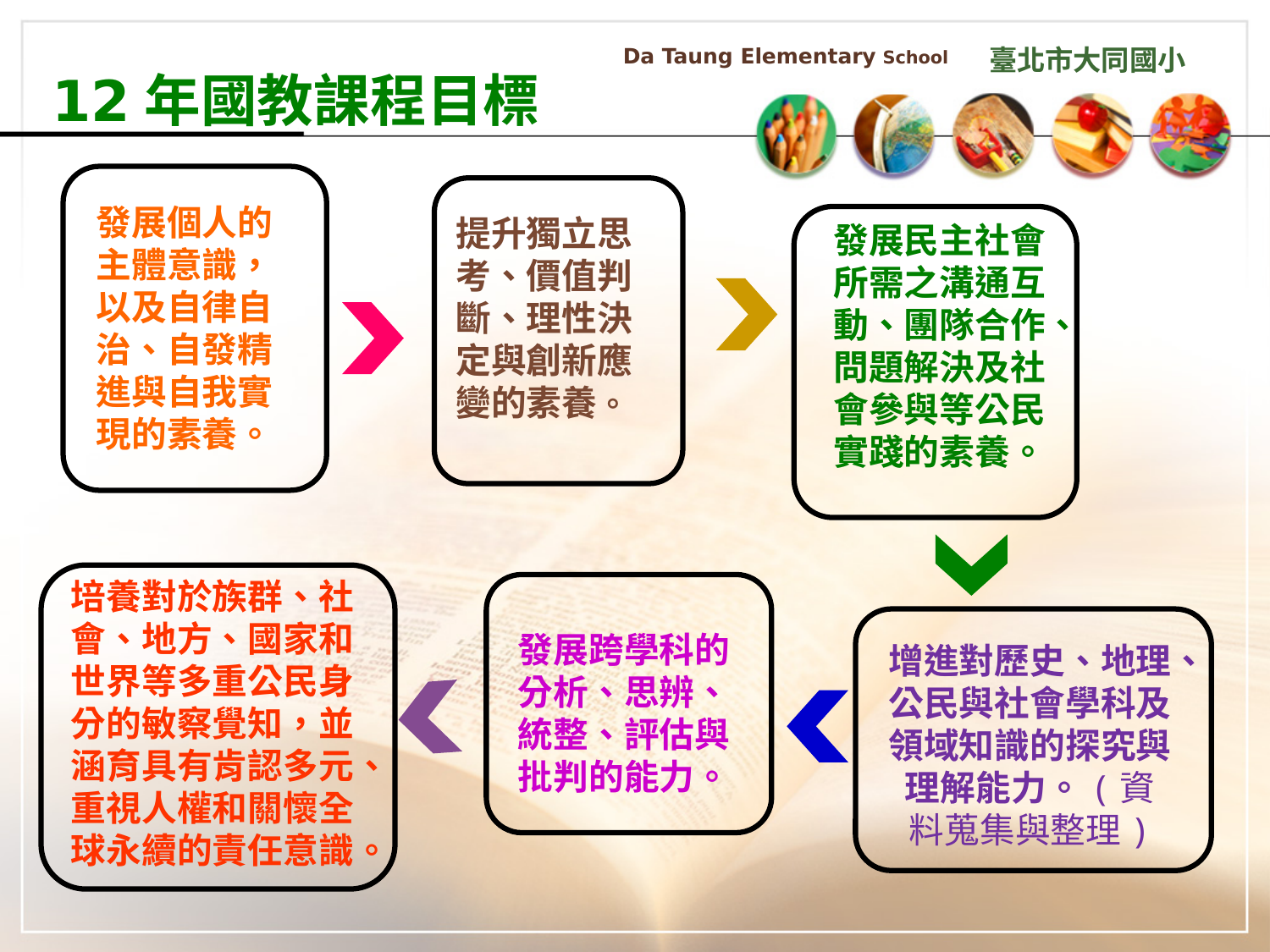

Da Taung Elementary School
臺北市大同國小
  12年國教課程目標

發展個人的主體意識，以及自律自治、自發精進與自我實現的素養。
提升獨立思考、價值判斷、理性決定與創新應變的素養。

發展民主社會所需之溝通互動、團隊合作、問題解決及社會參與等公民實踐的素養。

培養對於族群、社會、地方、國家和世界等多重公民身分的敏察覺知，並涵育具有肯認多元、重視人權和關懷全球永續的責任意識。

發展跨學科的分析、思辨、統整、評估與批判的能力。
增進對歷史、地理、公民與社會學科及領域知識的探究與理解能力。(資料蒐集與整理)